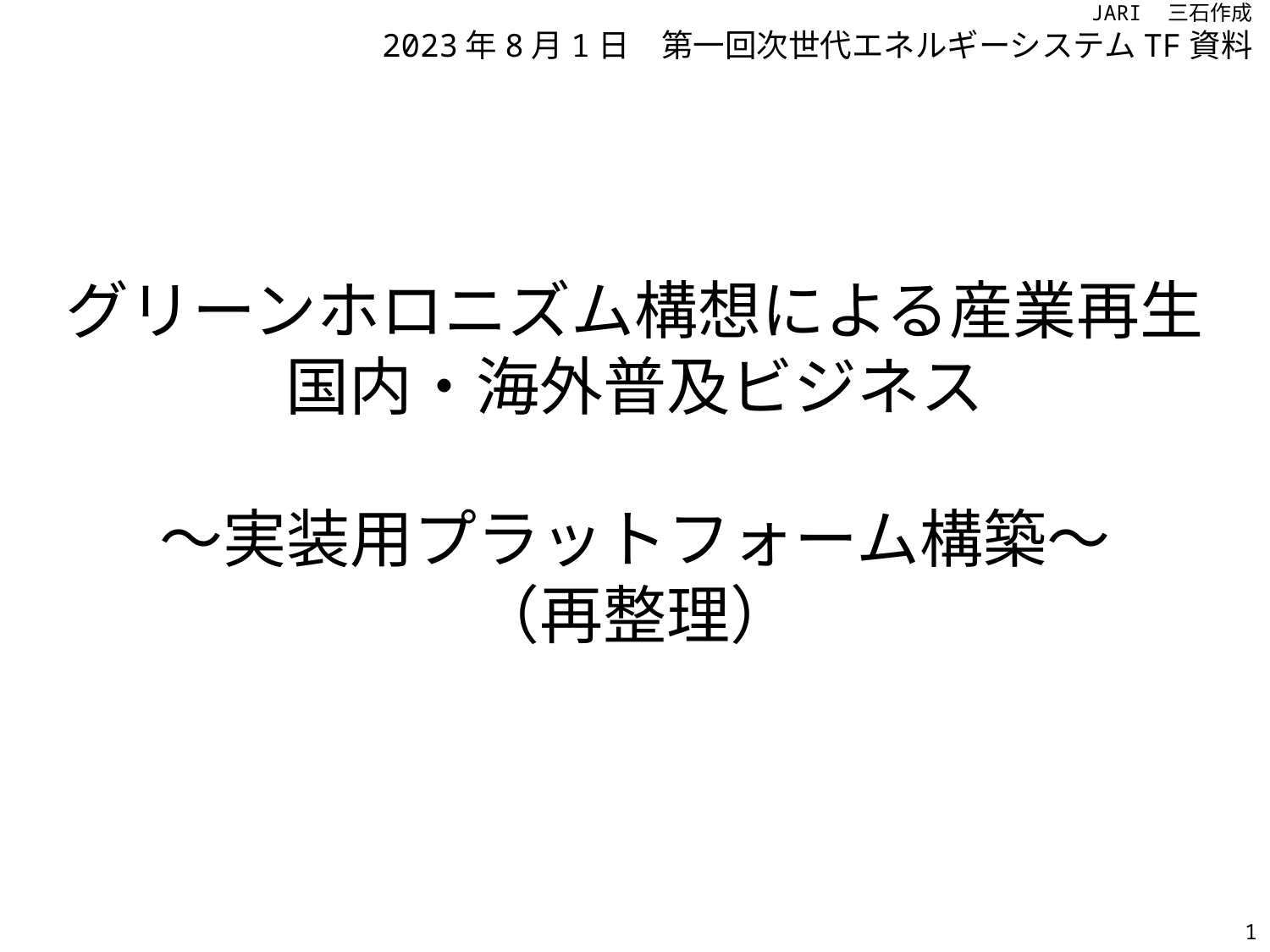

JARI　三石作成
2023年8月1日　第一回次世代エネルギーシステムTF資料
グリーンホロニズム構想による産業再生
国内・海外普及ビジネス

～実装用プラットフォーム構築～
（再整理）
1